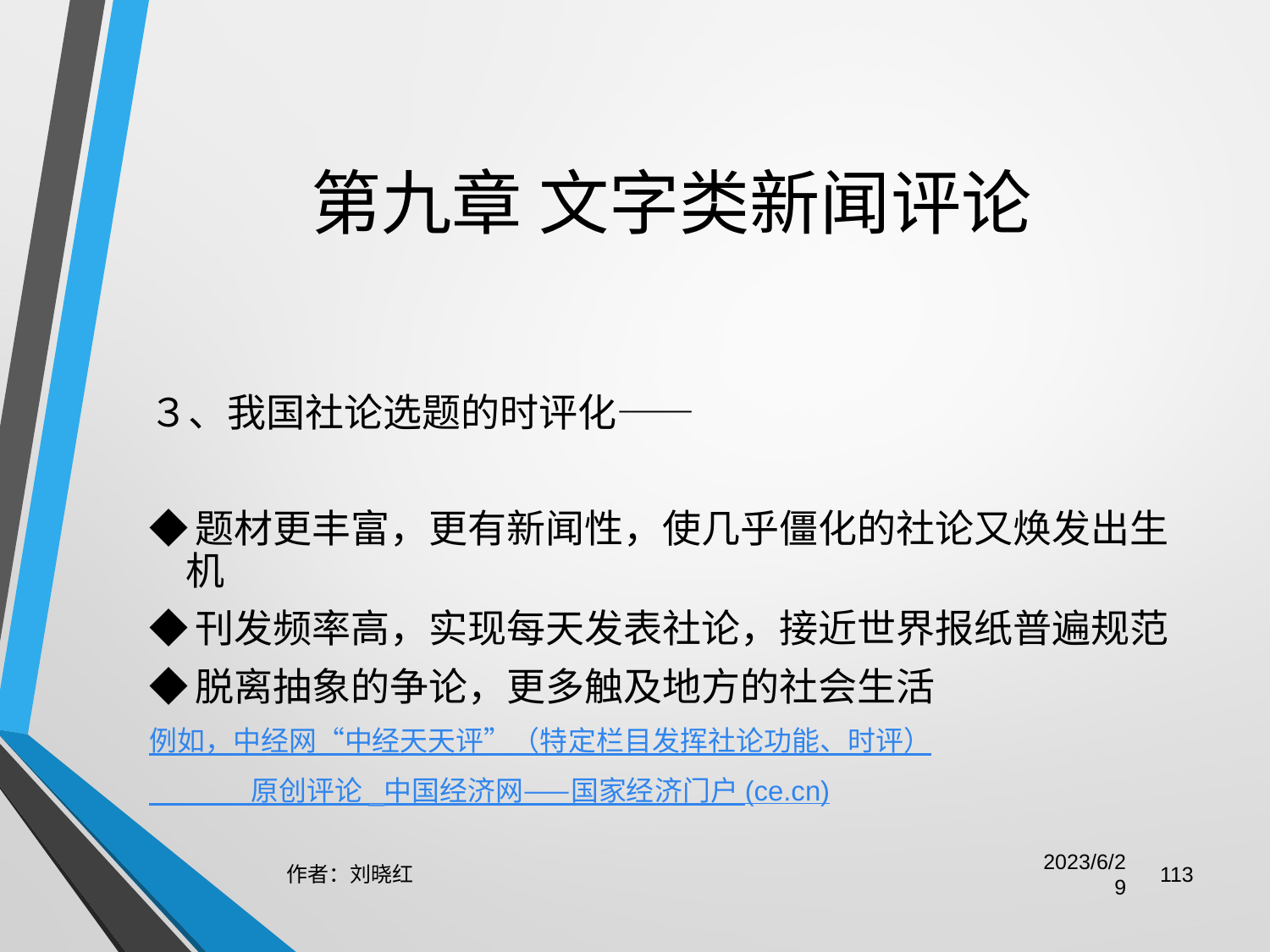

# 第九章 文字类新闻评论
３、我国社论选题的时评化——

◆题材更丰富，更有新闻性，使几乎僵化的社论又焕发出生机
◆刊发频率高，实现每天发表社论，接近世界报纸普遍规范
◆脱离抽象的争论，更多触及地方的社会生活
例如，中经网“中经天天评”（特定栏目发挥社论功能、时评）
                原创评论 _中国经济网——国家经济门户 (ce.cn)
作者：刘晓红
2023/6/29
113